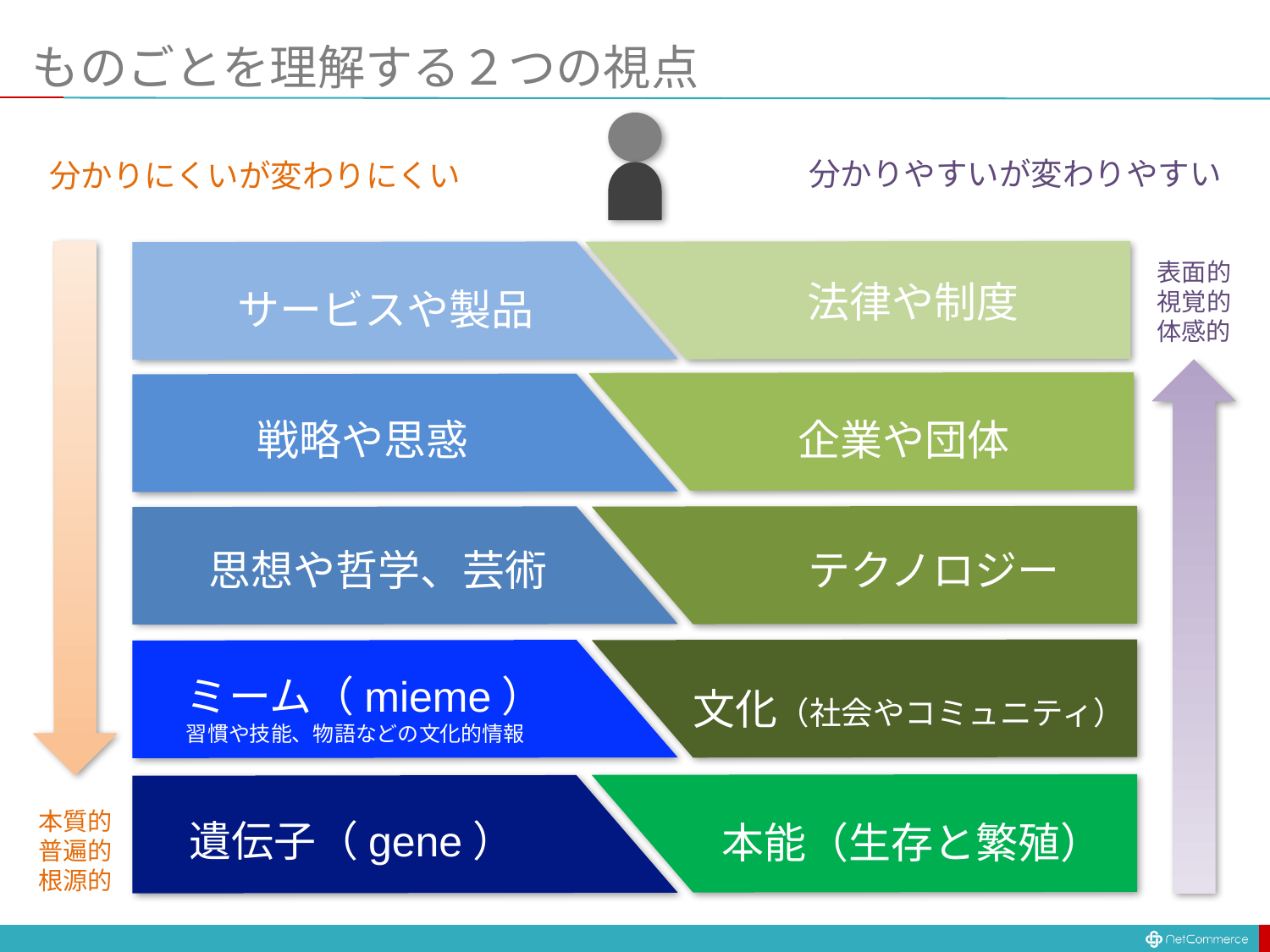

# ものごとを理解する２つの視点

分かりやすいが変わりやすい
分かりにくいが変わりにくい

表面的
視覚的
体感的
法律や制度
サービスや製品

戦略や思惑
企業や団体

思想や哲学、芸術
テクノロジー

ミーム（mieme）
習慣や技能、物語などの文化的情報
文化（社会やコミュニティ）

本質的
普遍的
根源的
遺伝子（gene）
本能（生存と繁殖）